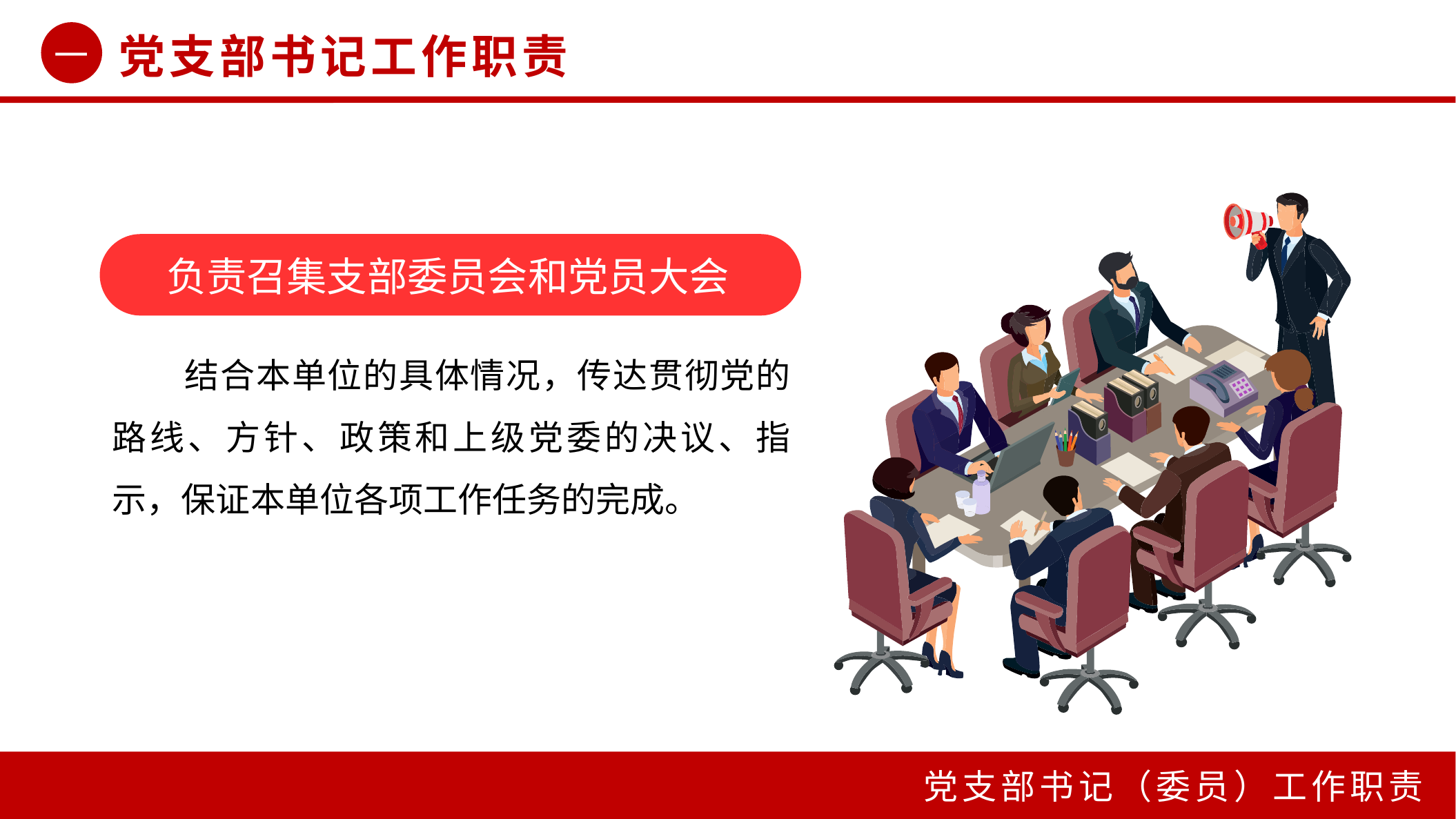

一
党支部书记工作职责

负责召集支部委员会和党员大会
       结合本单位的具体情况，传达贯彻党的路线、方针、政策和上级党委的决议、指示，保证本单位各项工作任务的完成。

党支部书记（委员）工作职责